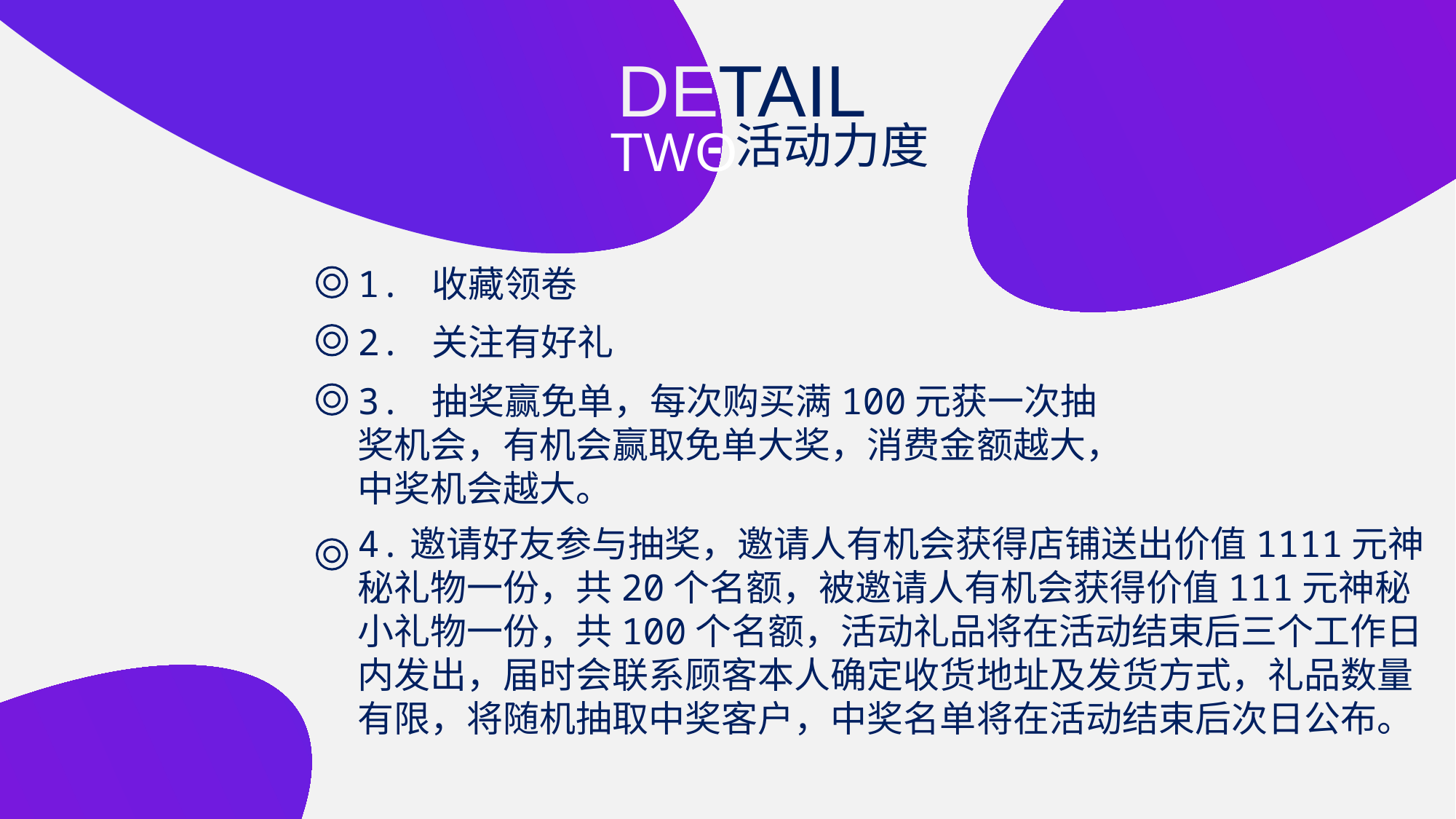

DETAIL
-活动力度
TWO
1. 收藏领卷

2. 关注有好礼

3. 抽奖赢免单，每次购买满100元获一次抽奖机会，有机会赢取免单大奖，消费金额越大，中奖机会越大。

4.邀请好友参与抽奖，邀请人有机会获得店铺送出价值1111元神秘礼物一份，共20个名额，被邀请人有机会获得价值111元神秘小礼物一份，共100个名额，活动礼品将在活动结束后三个工作日内发出，届时会联系顾客本人确定收货地址及发货方式，礼品数量有限，将随机抽取中奖客户，中奖名单将在活动结束后次日公布。